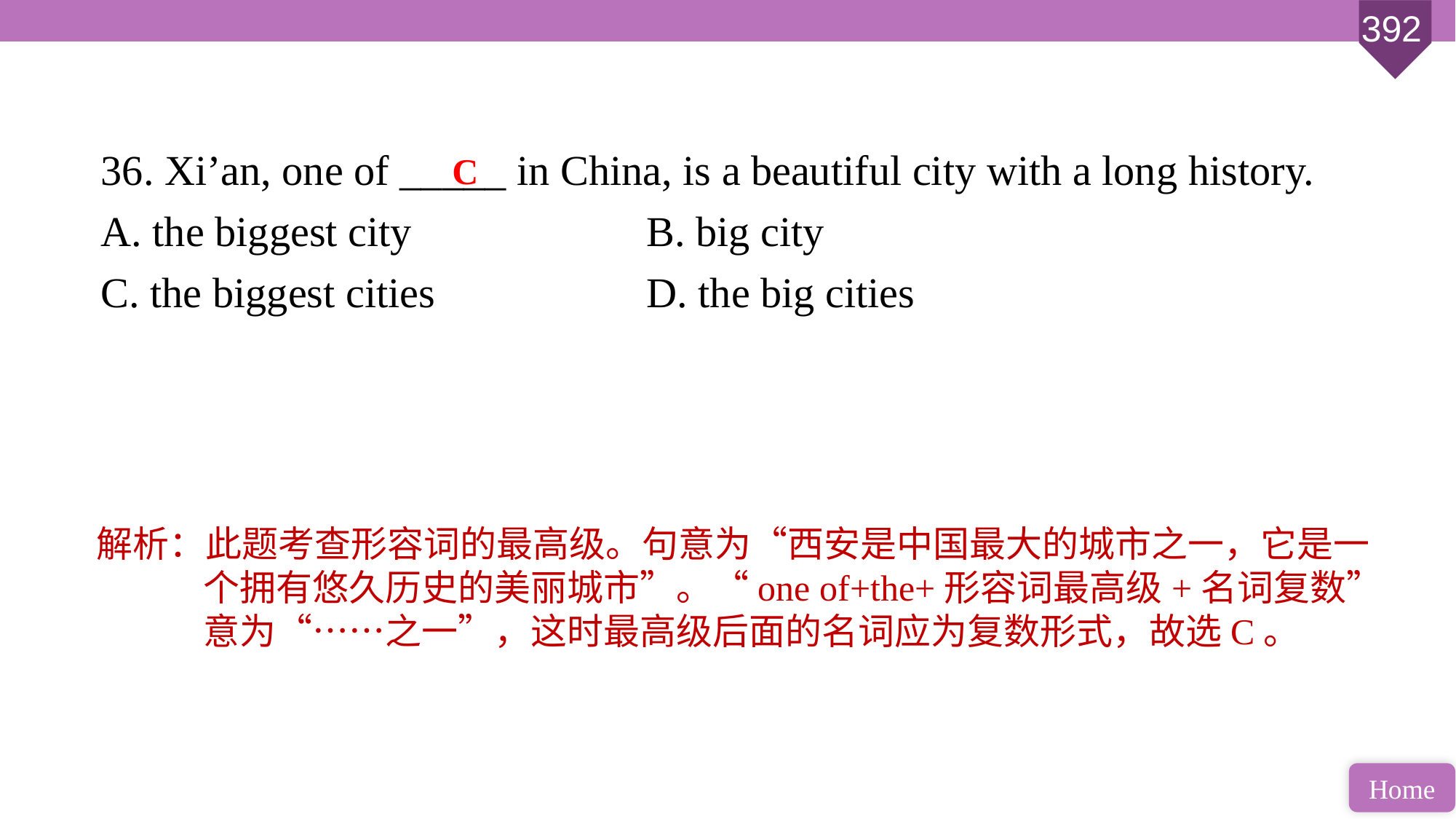

36. Xi’an, one of _____ in China, is a beautiful city with a long history.
A. the biggest city 			B. big city
C. the biggest cities 		D. the big cities
C
解析：此题考查形容词的最高级。句意为“西安是中国最大的城市之一，它是一个拥有悠久历史的美丽城市”。“one of+the+形容词最高级+名词复数”意为“……之一”，这时最高级后面的名词应为复数形式，故选C。